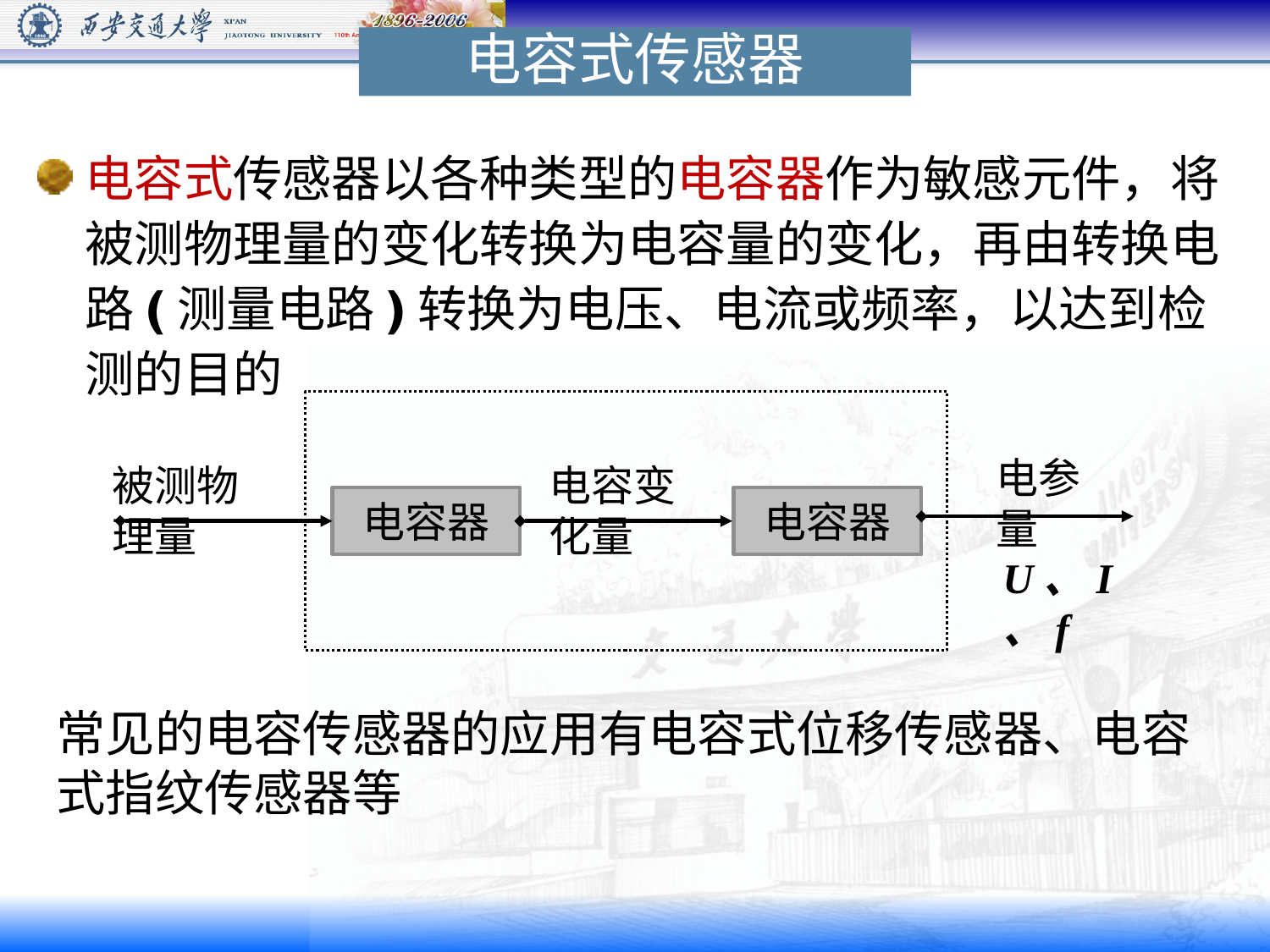

电容式传感器
电容式传感器以各种类型的电容器作为敏感元件，将被测物理量的变化转换为电容量的变化，再由转换电路(测量电路)转换为电压、电流或频率，以达到检测的目的

电参量
被测物理量
电容变化量
电容器
电容器
U、I、f
常见的电容传感器的应用有电容式位移传感器、电容式指纹传感器等